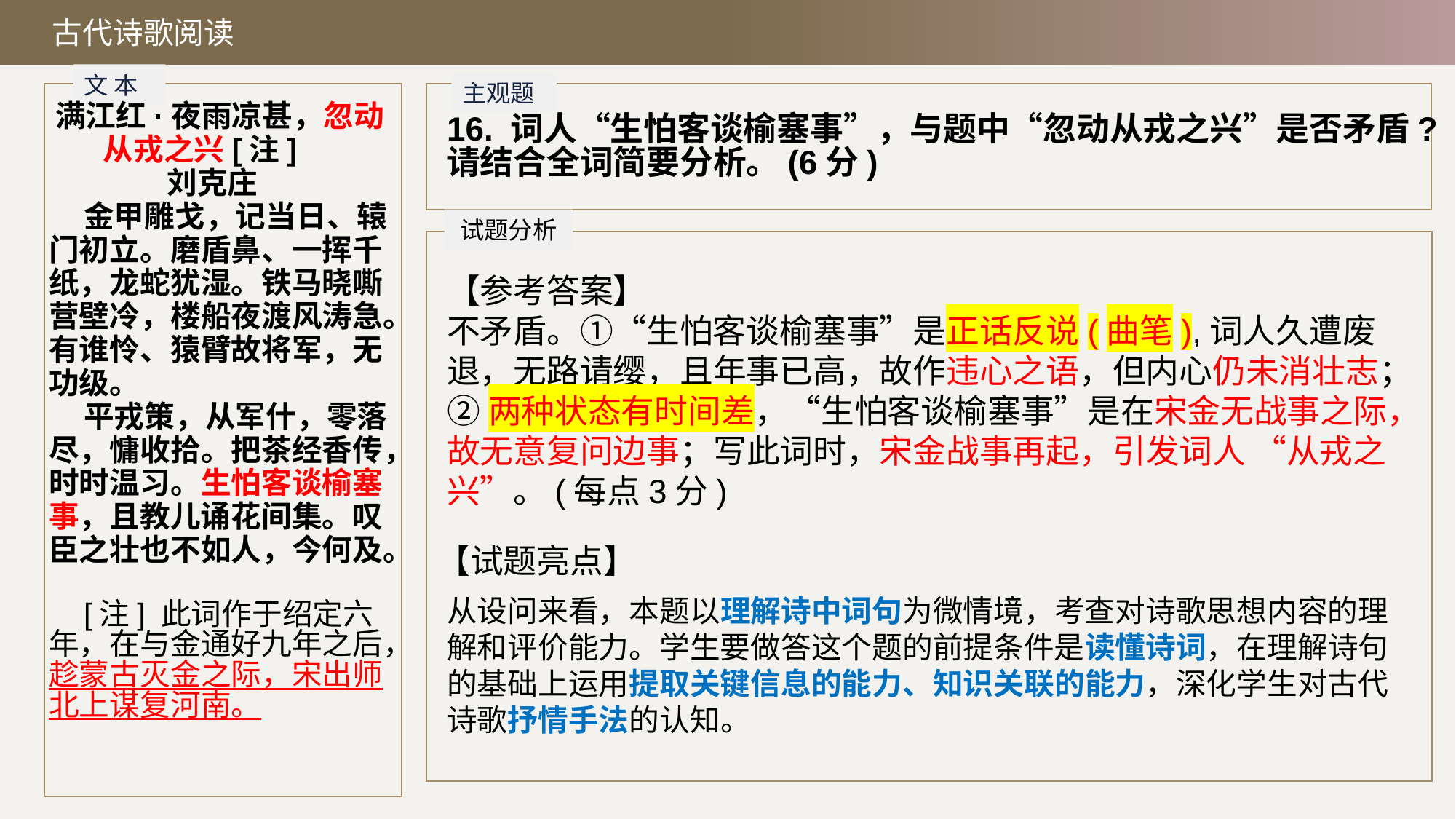

古代诗歌阅读
文 本
主观题

 满江红·夜雨凉甚，忽动从戎之兴[注]
刘克庄
金甲雕戈，记当日、辕门初立。磨盾鼻、一挥千纸，龙蛇犹湿。铁马晓嘶营壁冷，楼船夜渡风涛急。有谁怜、猿臂故将军，无功级。
平戎策，从军什，零落尽，慵收拾。把茶经香传，时时温习。生怕客谈榆塞事，且教儿诵花间集。叹臣之壮也不如人，今何及。

[注] 此词作于绍定六年，在与金通好九年之后，趁蒙古灭金之际，宋出师北上谋复河南。
16. 词人“生怕客谈榆塞事”，与题中“忽动从戎之兴”是否矛盾?请结合全词简要分析。(6分)
试题分析

【参考答案】
不矛盾。①“生怕客谈榆塞事”是正话反说(曲笔),词人久遭废退，无路请缨，且年事已高，故作违心之语，但内心仍未消壮志；
②两种状态有时间差，“生怕客谈榆塞事”是在宋金无战事之际，故无意复问边事；写此词时，宋金战事再起，引发词人 “从戎之兴”。(每点3分)
【试题亮点】
从设问来看，本题以理解诗中词句为微情境，考查对诗歌思想内容的理解和评价能力。学生要做答这个题的前提条件是读懂诗词，在理解诗句的基础上运用提取关键信息的能力、知识关联的能力，深化学生对古代诗歌抒情手法的认知。